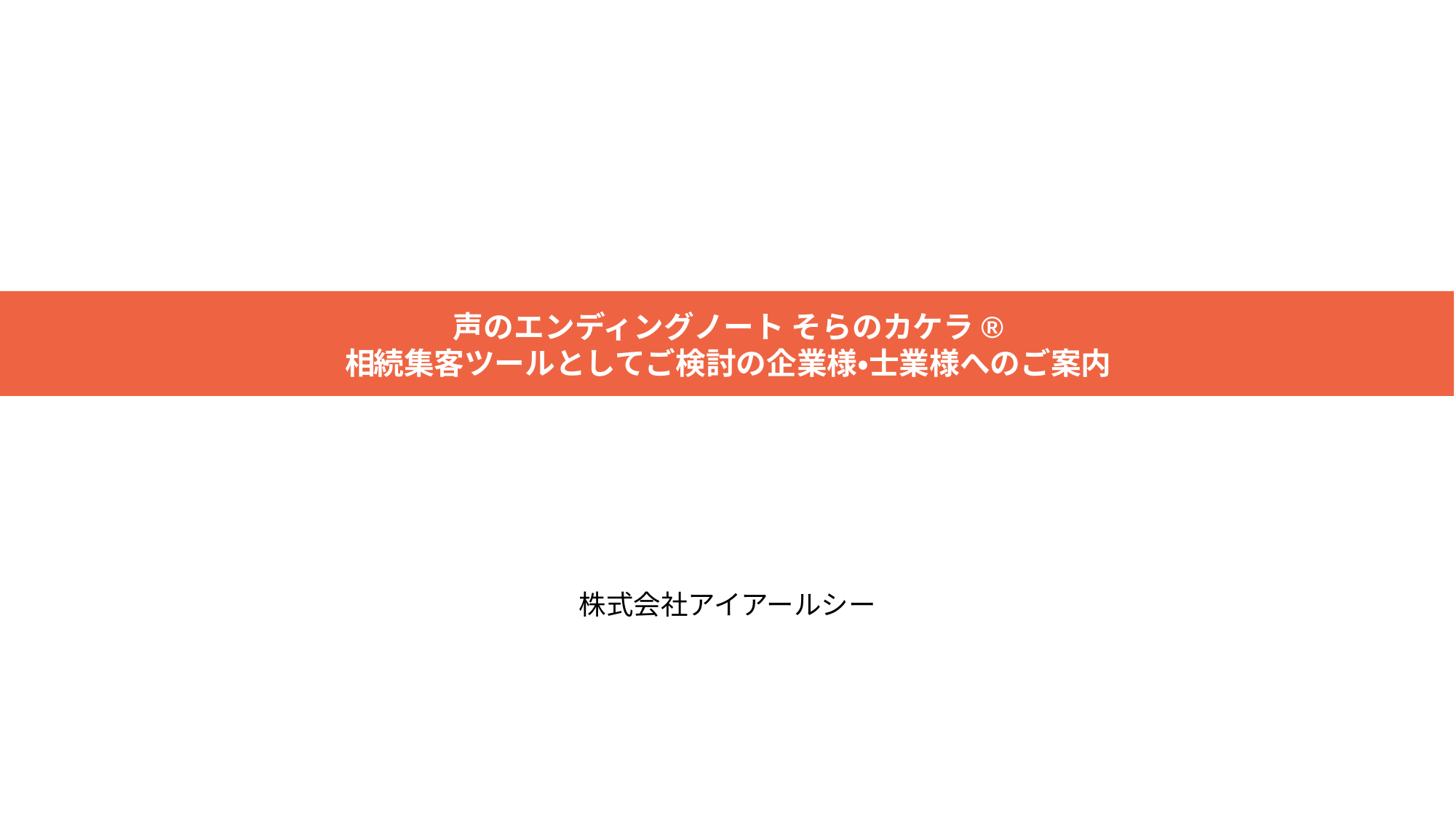

# 声のエンディングノート そらのカケラ® 相続集客ツールとしてご検討の企業様・士業様へのご案内
株式会社アイアールシー